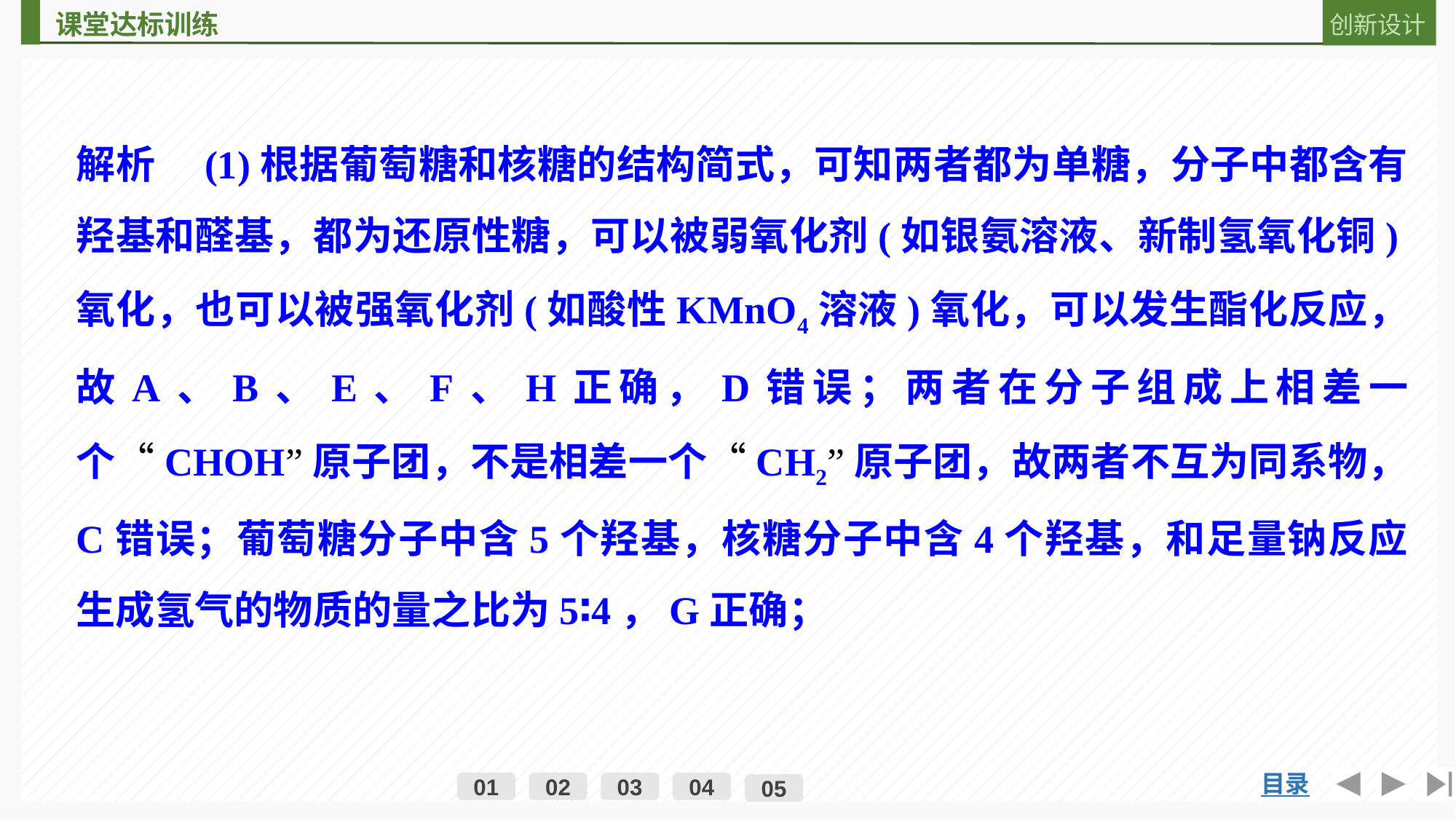

解析　(1)根据葡萄糖和核糖的结构简式，可知两者都为单糖，分子中都含有羟基和醛基，都为还原性糖，可以被弱氧化剂(如银氨溶液、新制氢氧化铜)氧化，也可以被强氧化剂(如酸性KMnO4溶液)氧化，可以发生酯化反应，故A、B、E、F、H正确，D错误；两者在分子组成上相差一个“CHOH”原子团，不是相差一个“CH2”原子团，故两者不互为同系物，C错误；葡萄糖分子中含5个羟基，核糖分子中含4个羟基，和足量钠反应生成氢气的物质的量之比为5∶4，G正确；